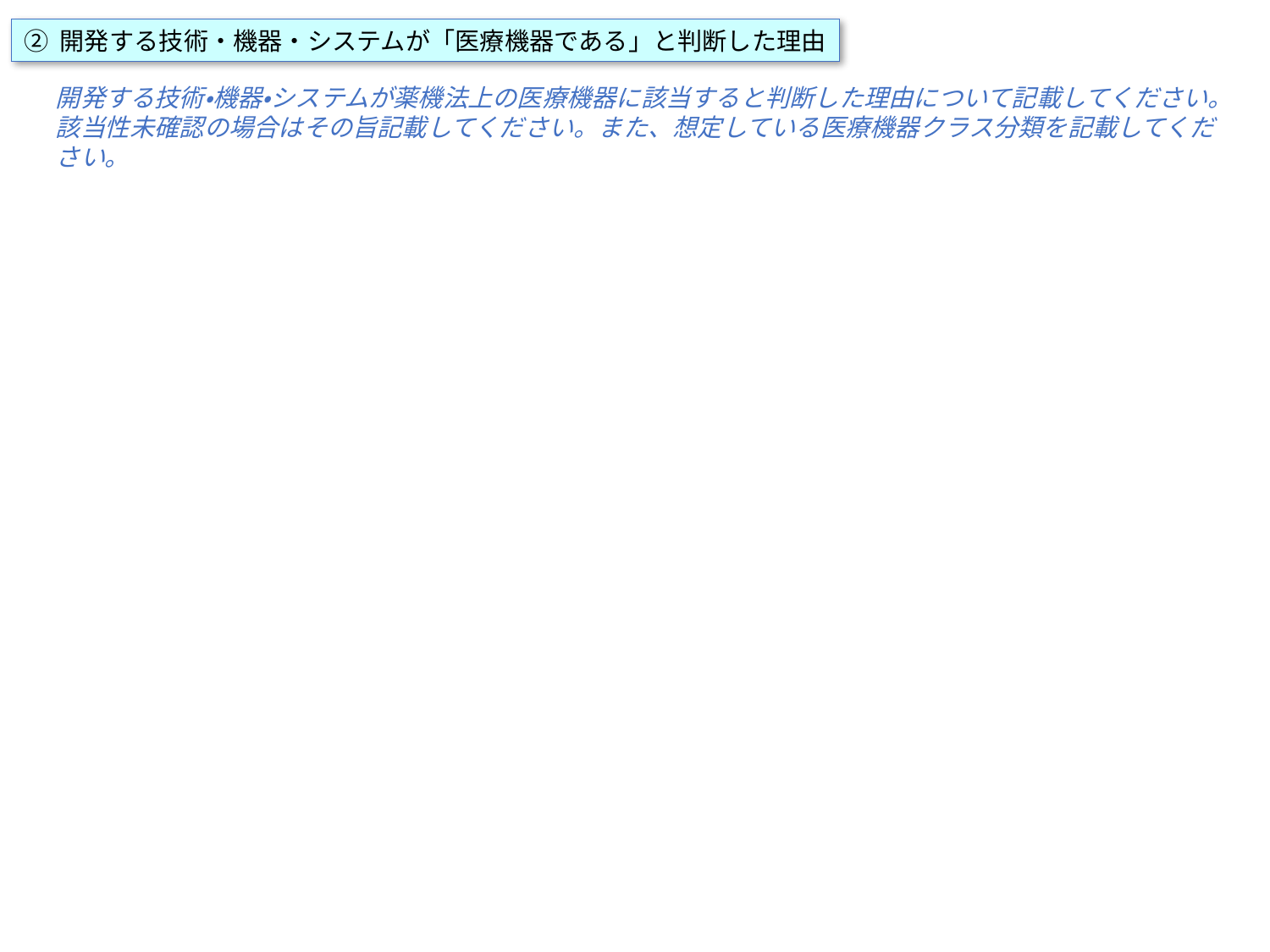

② 開発する技術・機器・システムが「医療機器である」と判断した理由
開発する技術・機器・システムが薬機法上の医療機器に該当すると判断した理由について記載してください。該当性未確認の場合はその旨記載してください。また、想定している医療機器クラス分類を記載してください。